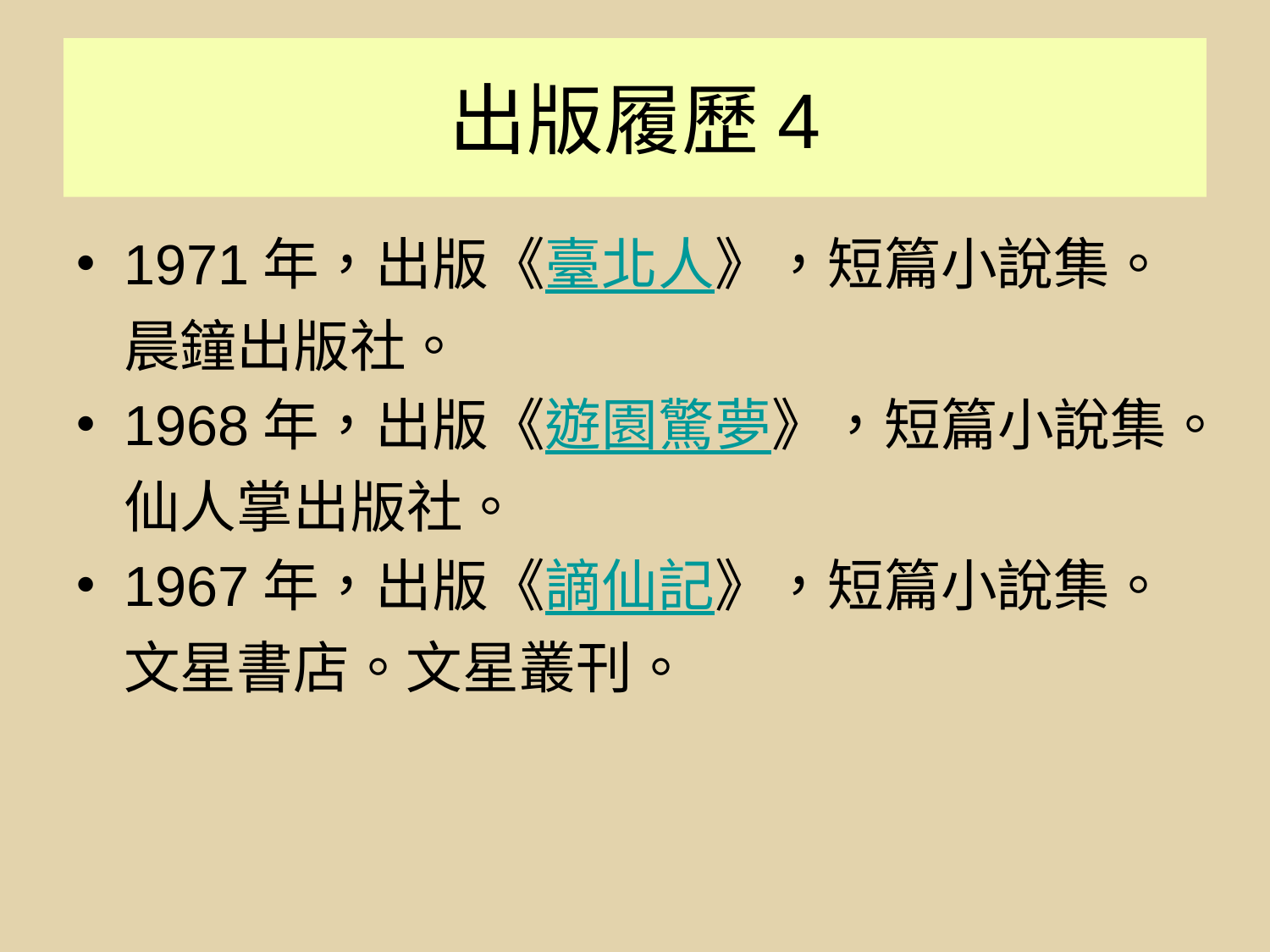

# 出版履歷4
1971年，出版《臺北人》，短篇小說集。晨鐘出版社。
1968年，出版《遊園驚夢》，短篇小說集。仙人掌出版社。
1967年，出版《謫仙記》，短篇小說集。文星書店。文星叢刊。